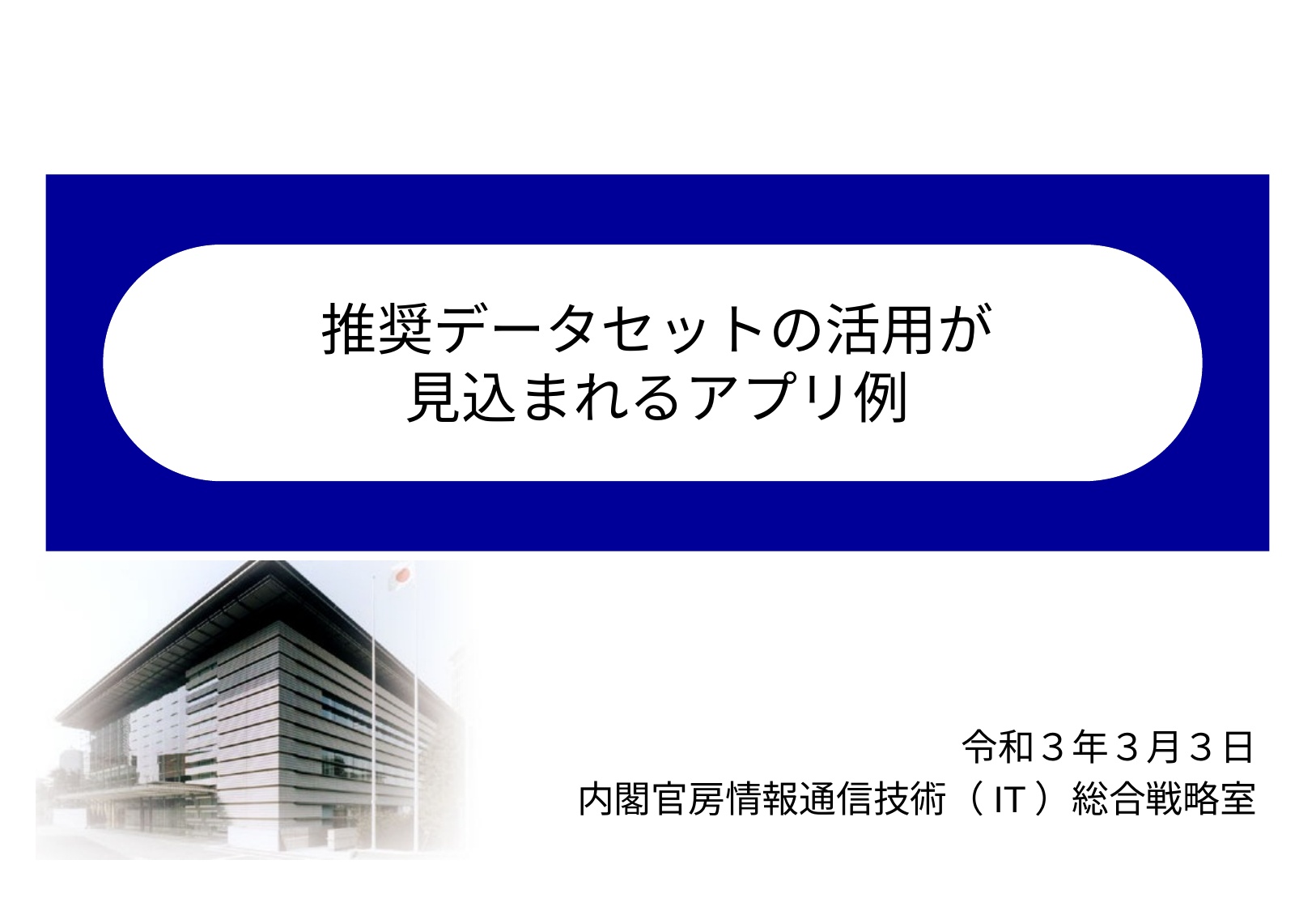

# 推奨データセットの活用が 見込まれるアプリ例
令和３年３月３日
内閣官房情報通信技術（IT）総合戦略室